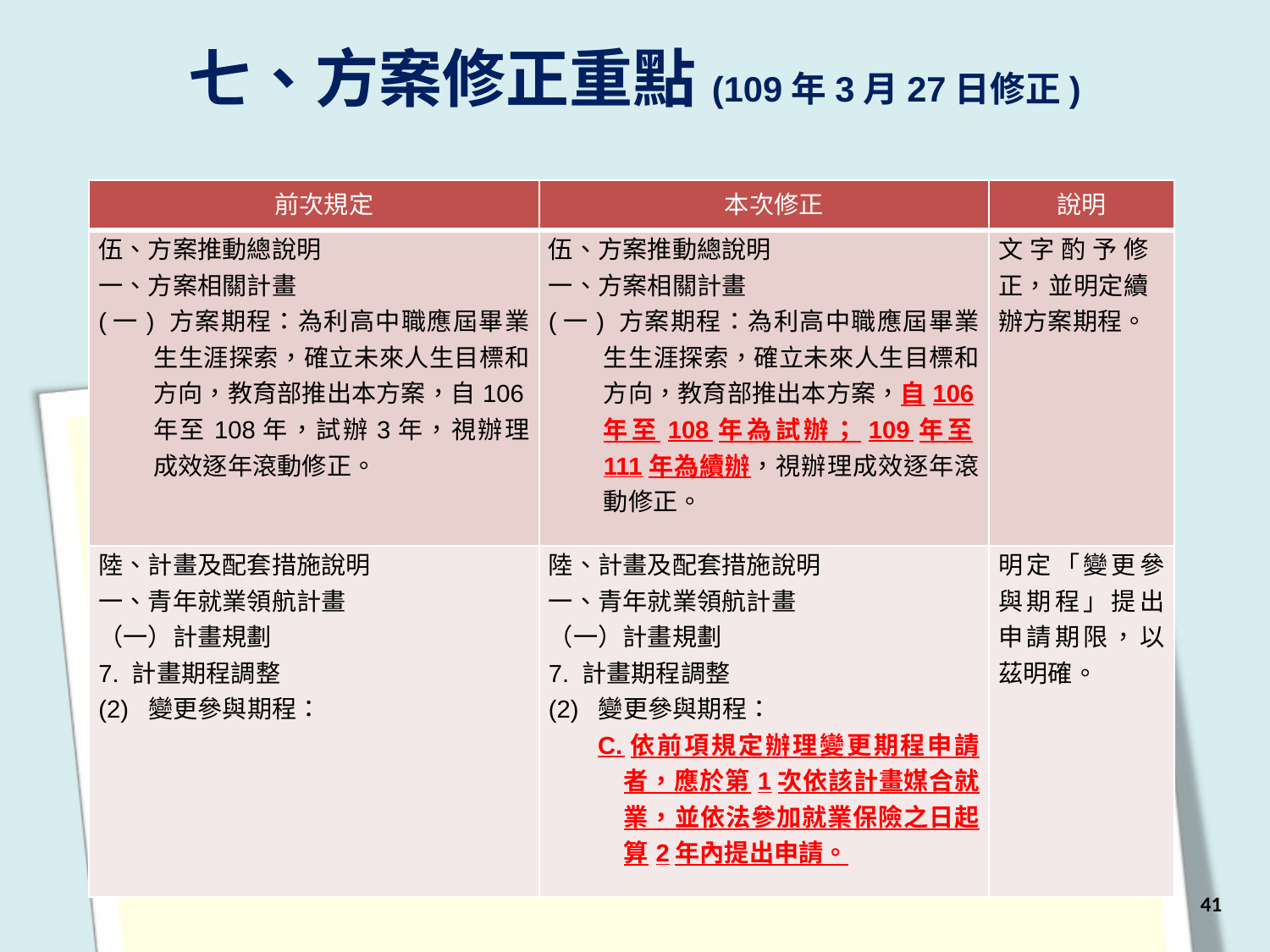

七、方案修正重點(109年3月27日修正)
| 前次規定 | 本次修正 | 說明 |
| --- | --- | --- |
| 伍、方案推動總說明 一、方案相關計畫 (一) 方案期程：為利高中職應屆畢業生生涯探索，確立未來人生目標和方向，教育部推出本方案，自106年至108年，試辦3年，視辦理成效逐年滾動修正。 | 伍、方案推動總說明 一、方案相關計畫 (一) 方案期程：為利高中職應屆畢業生生涯探索，確立未來人生目標和方向，教育部推出本方案，自106年至108年為試辦；109年至111年為續辦，視辦理成效逐年滾動修正。 | 文字酌予修正，並明定續辦方案期程。 |
| 陸、計畫及配套措施說明 一、青年就業領航計畫 （一）計畫規劃 7. 計畫期程調整 (2) 變更參與期程： | 陸、計畫及配套措施說明 一、青年就業領航計畫 （一）計畫規劃 7. 計畫期程調整 (2) 變更參與期程： C.依前項規定辦理變更期程申請者，應於第1次依該計畫媒合就業，並依法參加就業保險之日起算2年內提出申請。 | 明定「變更參與期程」提出申請期限，以茲明確。 |
41